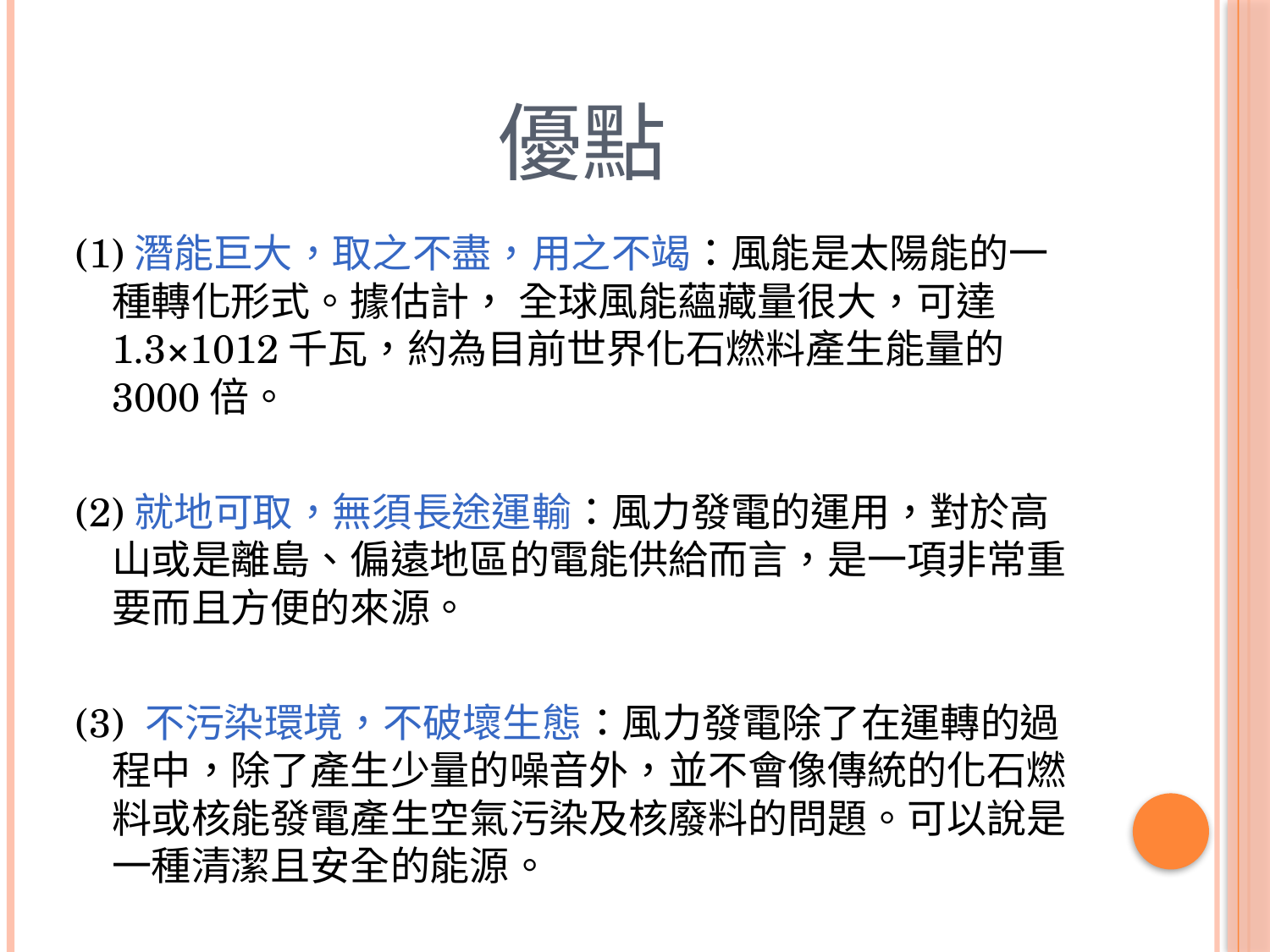

# 優點
(1)潛能巨大，取之不盡，用之不竭：風能是太陽能的一種轉化形式。據估計， 全球風能蘊藏量很大，可達1.3×1012千瓦，約為目前世界化石燃料產生能量的3000倍。

(2)就地可取，無須長途運輸：風力發電的運用，對於高山或是離島、偏遠地區的電能供給而言，是一項非常重要而且方便的來源。

(3) 不污染環境，不破壞生態：風力發電除了在運轉的過程中，除了產生少量的噪音外，並不會像傳統的化石燃料或核能發電產生空氣污染及核廢料的問題。可以說是一種清潔且安全的能源。